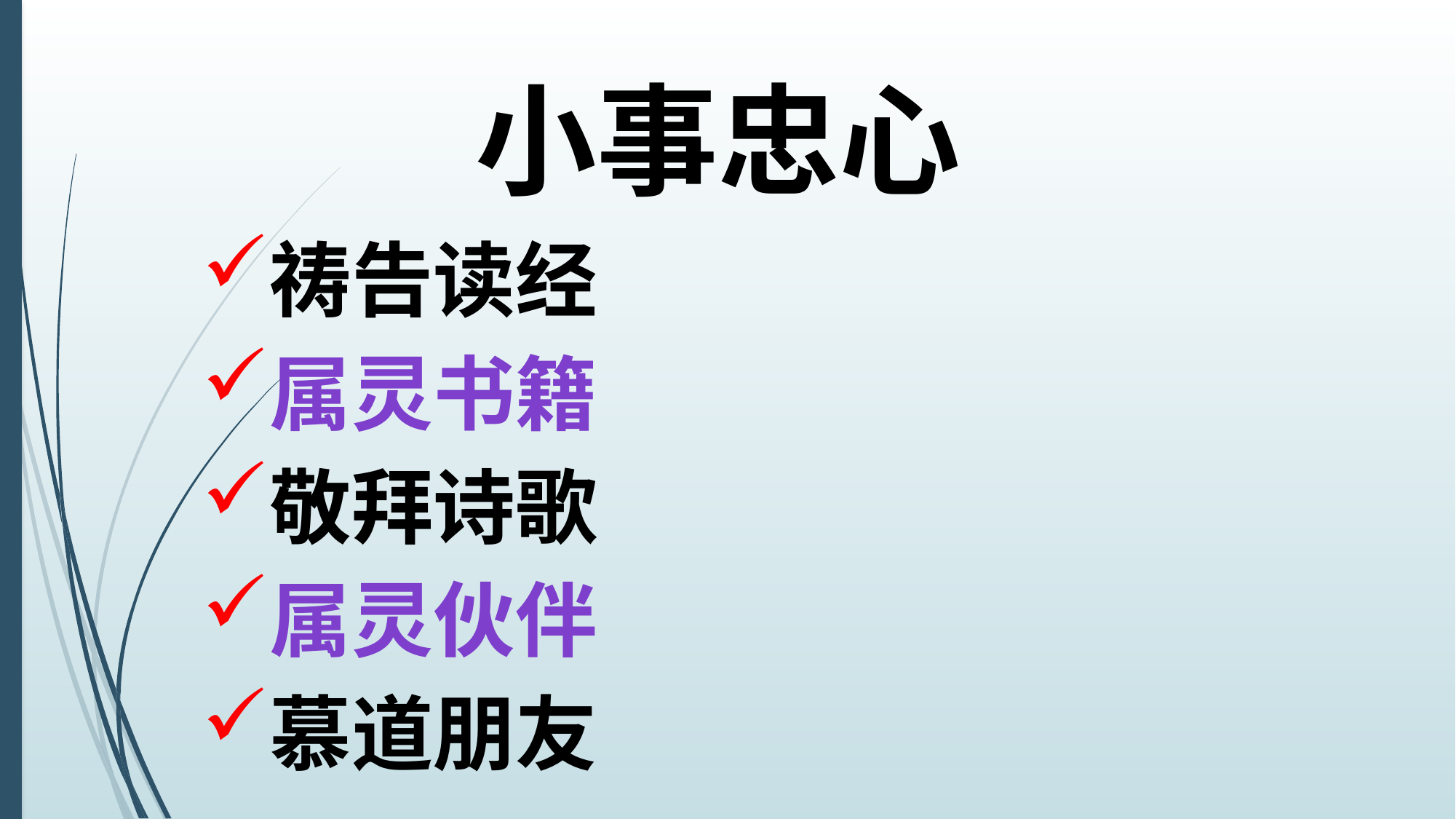

# 小事忠心
祷告读经
属灵书籍
敬拜诗歌
属灵伙伴
慕道朋友